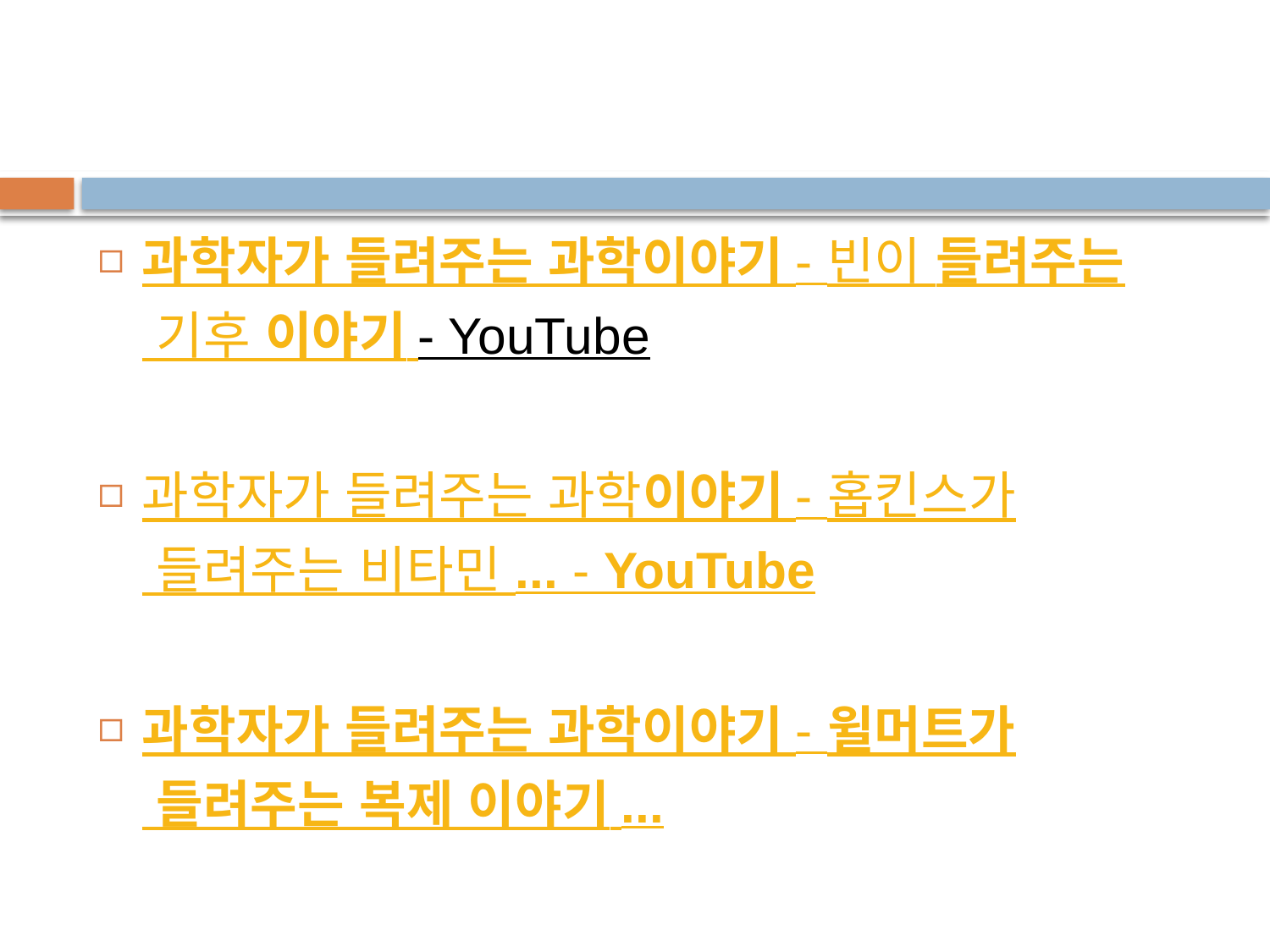

#
과학자가 들려주는 과학이야기 - 빈이 들려주는 기후 이야기 - YouTube

과학자가 들려주는 과학이야기 - 홉킨스가 들려주는 비타민 ... - YouTube

과학자가 들려주는 과학이야기 - 윌머트가 들려주는 복제 이야기 ...